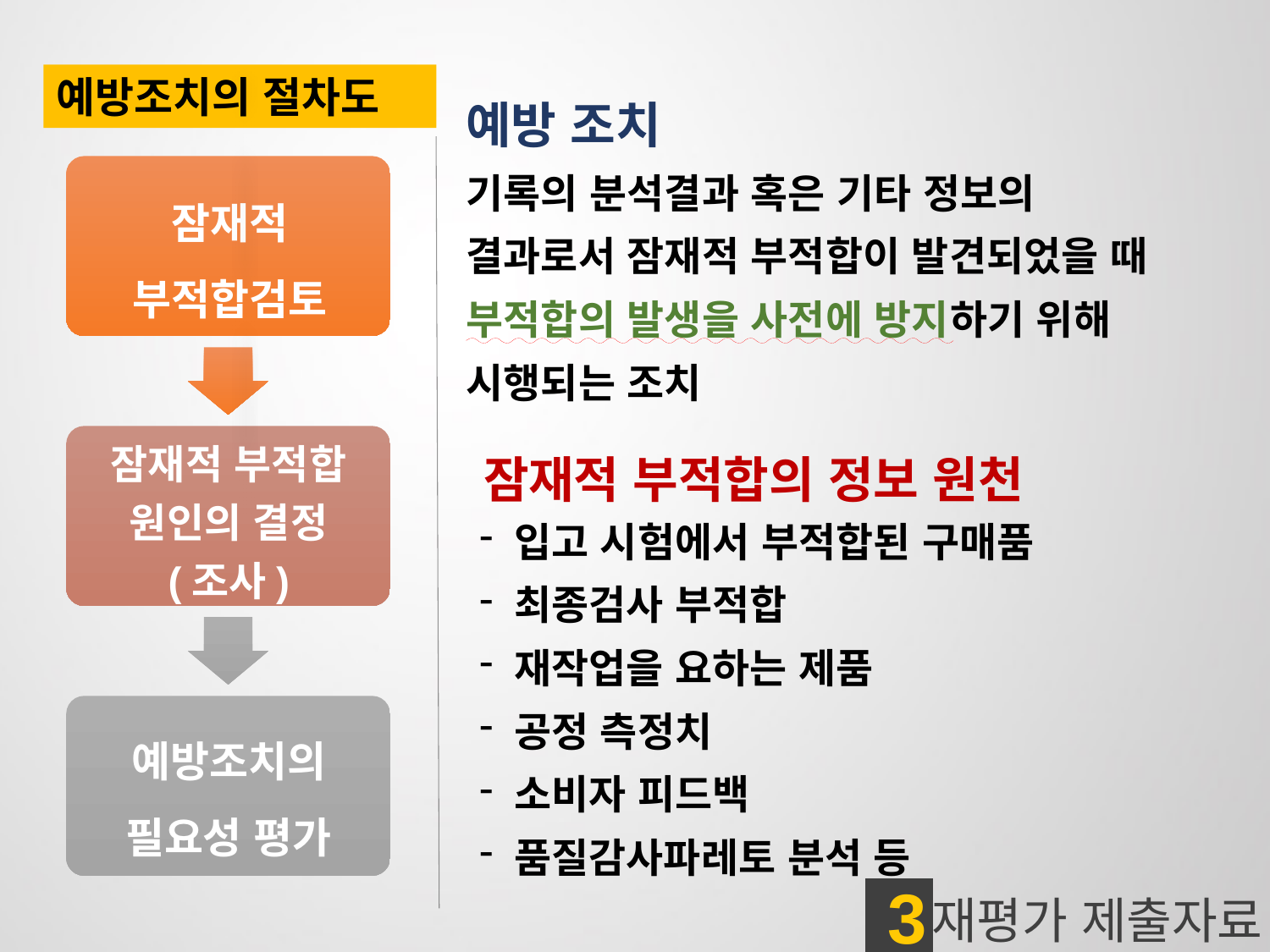

예방조치의 절차도
예방 조치
기록의 분석결과 혹은 기타 정보의
결과로서 잠재적 부적합이 발견되었을 때 부적합의 발생을 사전에 방지하기 위해
시행되는 조치

잠재적 부적합검토
잠재적 부적합의 정보 원천
잠재적 부적합
원인의 결정
(조사)
 입고 시험에서 부적합된 구매품
 최종검사 부적합
 재작업을 요하는 제품
 공정 측정치
 소비자 피드백
 품질감사파레토 분석 등
예방조치의
필요성 평가
3

재평가 제출자료